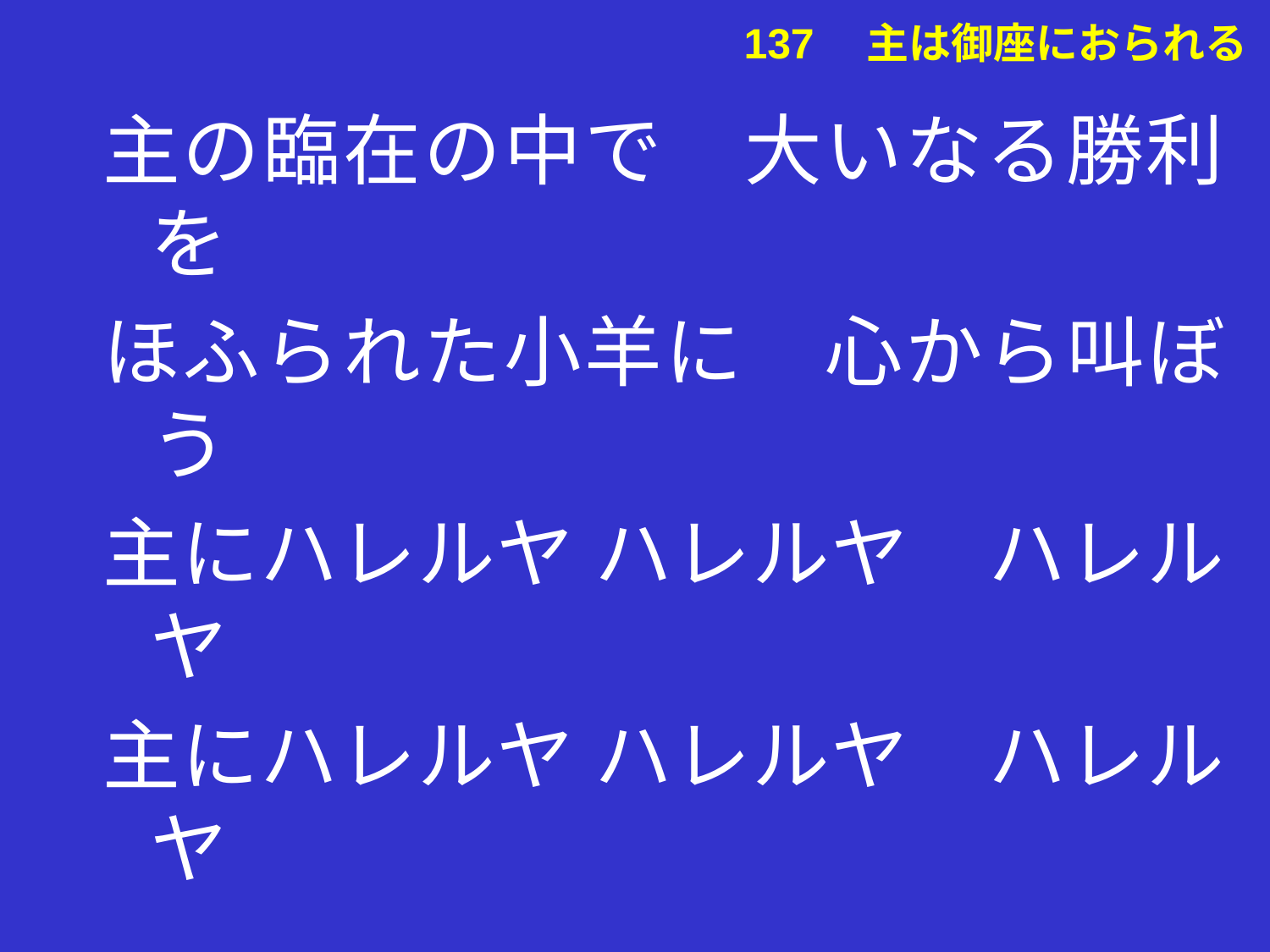

主の臨在の中で　大いなる勝利を
ほふられた小羊に　心から叫ぼう
主にハレルヤ ハレルヤ　ハレルヤ
主にハレルヤ ハレルヤ　ハレルヤ

# 137　主は御座におられる